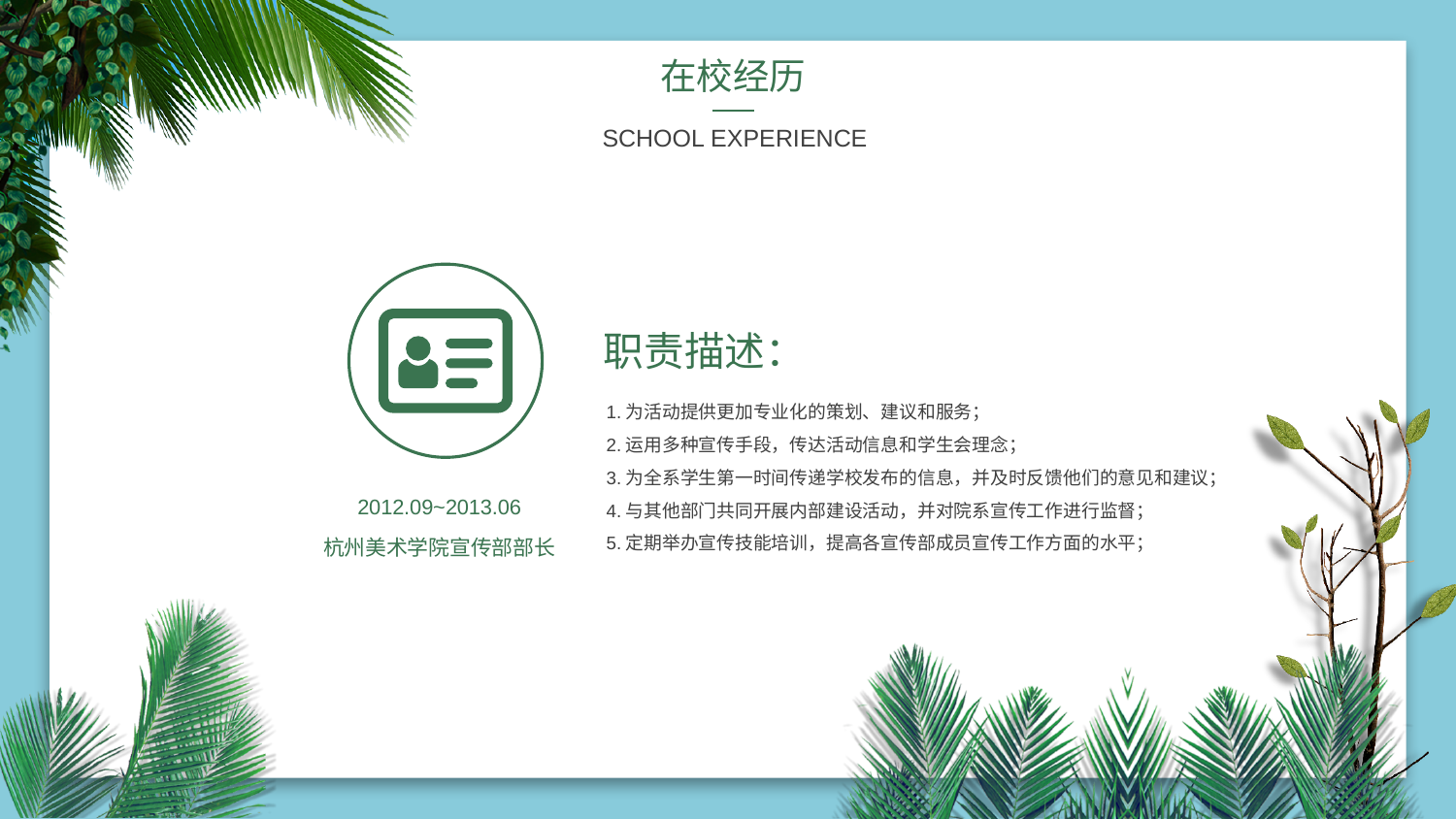

在校经历
SCHOOL EXPERIENCE

职责描述：
1.为活动提供更加专业化的策划、建议和服务；
2.运用多种宣传手段，传达活动信息和学生会理念；
3.为全系学生第一时间传递学校发布的信息，并及时反馈他们的意见和建议；
4.与其他部门共同开展内部建设活动，并对院系宣传工作进行监督；
5.定期举办宣传技能培训，提高各宣传部成员宣传工作方面的水平；
2012.09~2013.06
杭州美术学院宣传部部长